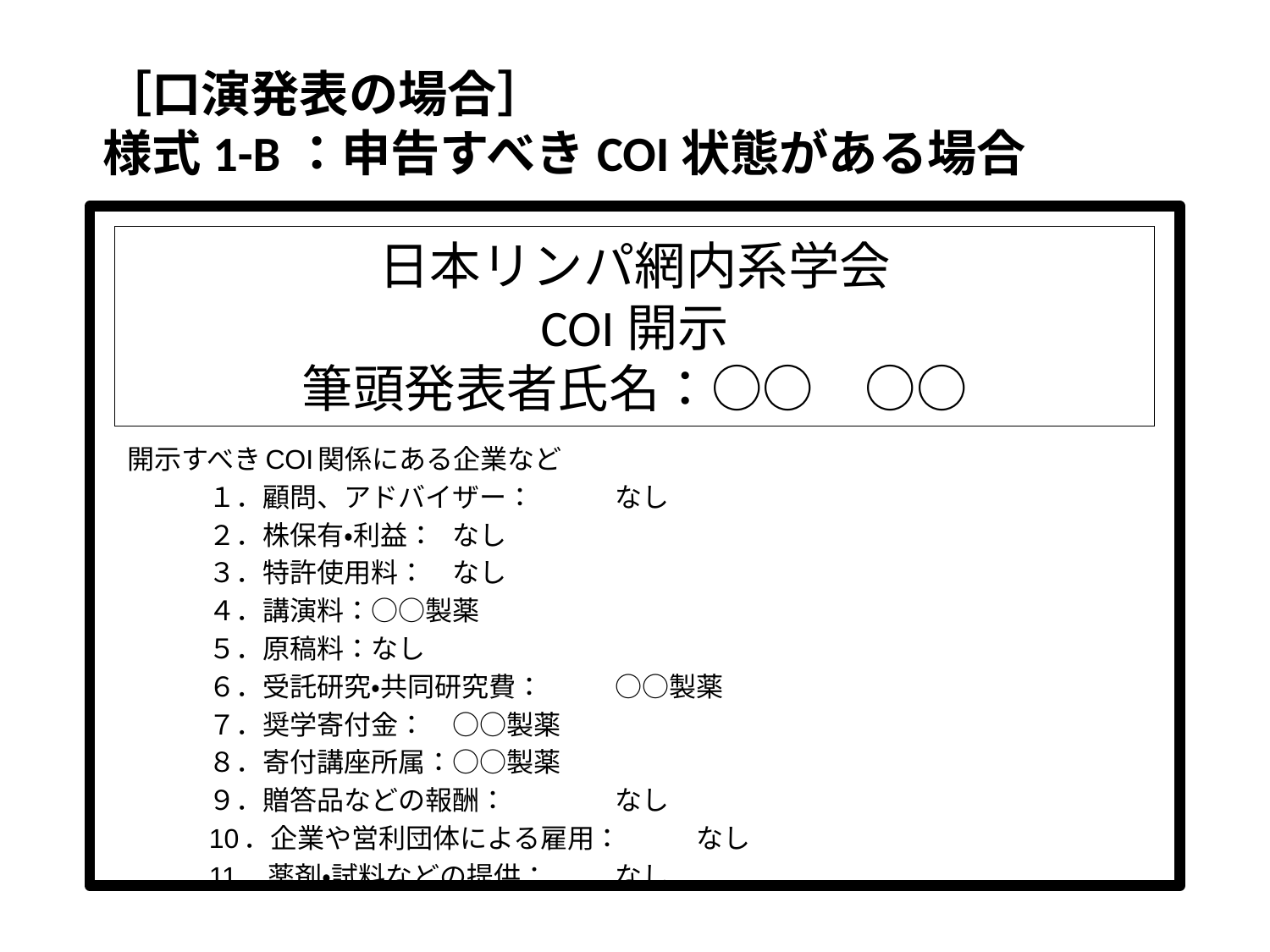

［口演発表の場合］
様式1-B：申告すべきCOI状態がある場合

# 日本リンパ網内系学会 COI開示 筆頭発表者氏名：○○　○○
開示すべきCOI関係にある企業など
	１．顧問、アドバイザー：		なし
	２．株保有・利益：			なし
	３．特許使用料：			なし
	４．講演料：			○○製薬
	５．原稿料：			なし
	６．受託研究・共同研究費：		○○製薬
	７．奨学寄付金：			○○製薬
	８．寄付講座所属：			○○製薬
	９．贈答品などの報酬：		なし
	10．企業や営利団体による雇用：	なし
	11．薬剤・試料などの提供：		なし